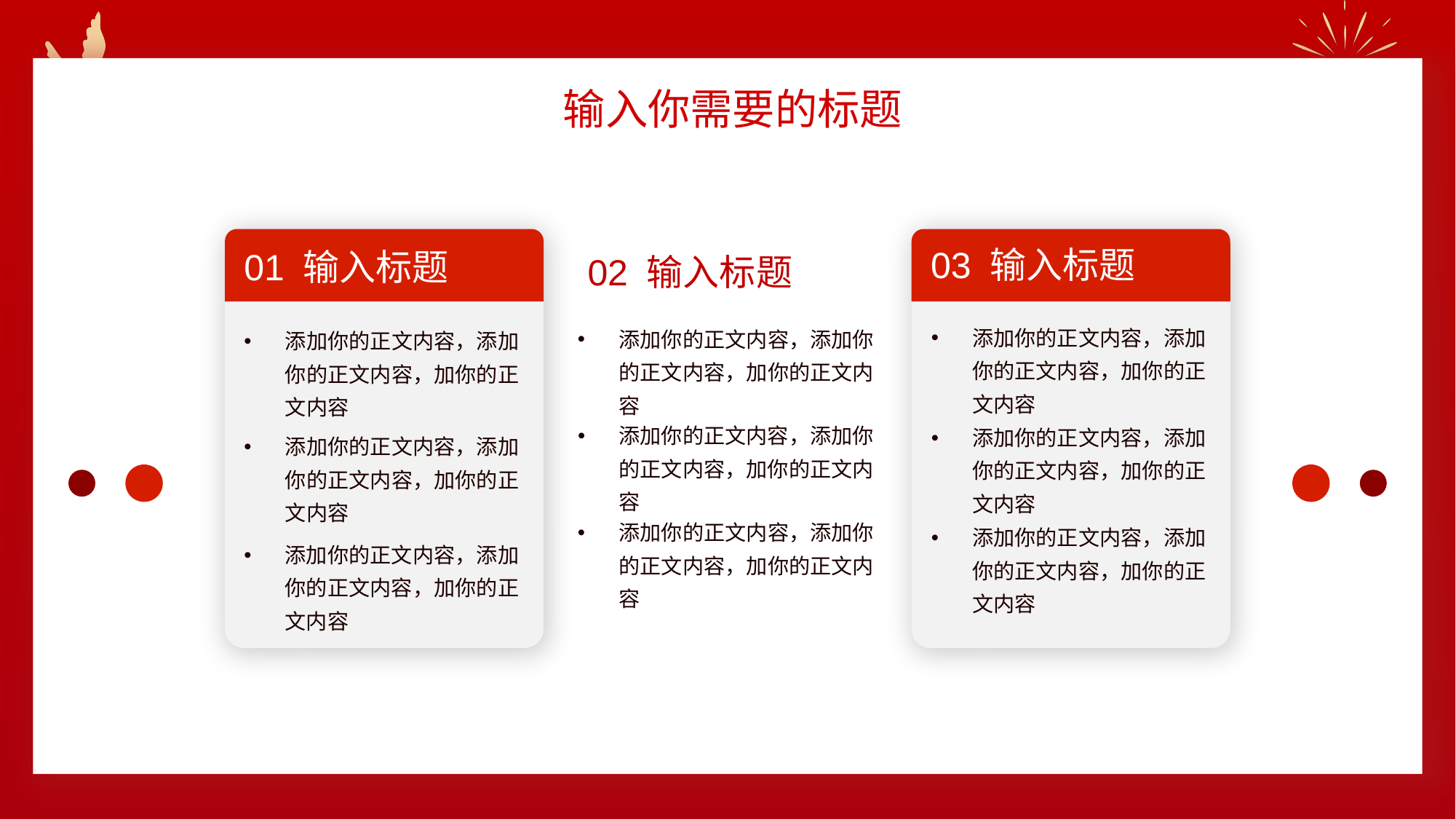

输入你需要的标题

03 输入标题
01 输入标题
02 输入标题
添加你的正文内容，添加你的正文内容，加你的正文内容
添加你的正文内容，添加你的正文内容，加你的正文内容
添加你的正文内容，添加你的正文内容，加你的正文内容
添加你的正文内容，添加你的正文内容，加你的正文内容
添加你的正文内容，添加你的正文内容，加你的正文内容
添加你的正文内容，添加你的正文内容，加你的正文内容

添加你的正文内容，添加你的正文内容，加你的正文内容
添加你的正文内容，添加你的正文内容，加你的正文内容
添加你的正文内容，添加你的正文内容，加你的正文内容